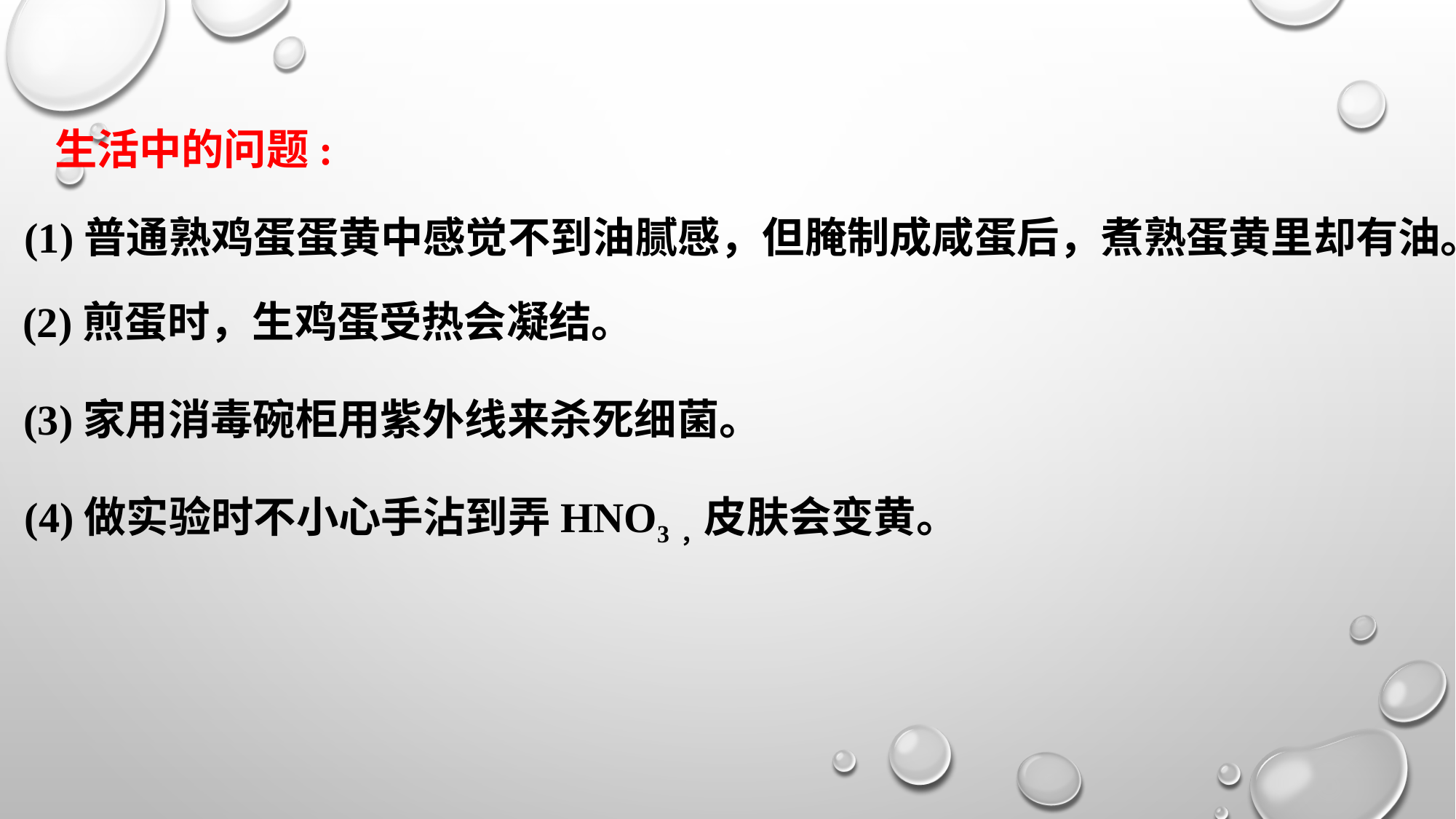

生活中的问题:
(1)普通熟鸡蛋蛋黄中感觉不到油腻感，但腌制成咸蛋后，煮熟蛋黄里却有油。
(2)煎蛋时，生鸡蛋受热会凝结。
(3)家用消毒碗柜用紫外线来杀死细菌。
(4)做实验时不小心手沾到弄HNO3，皮肤会变黄。